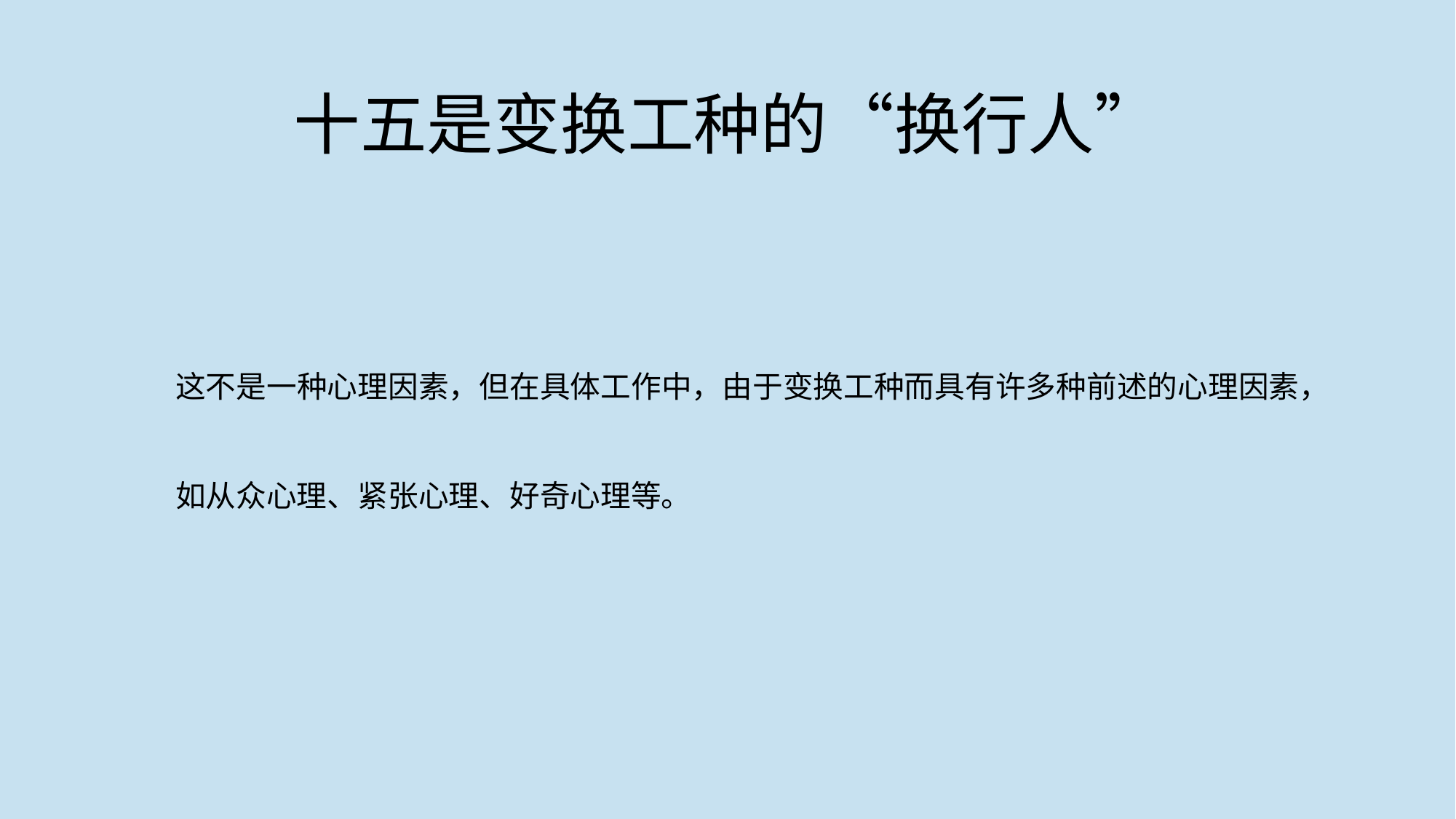

十五是变换工种的“换行人”
这不是一种心理因素，但在具体工作中，由于变换工种而具有许多种前述的心理因素，如从众心理、紧张心理、好奇心理等。